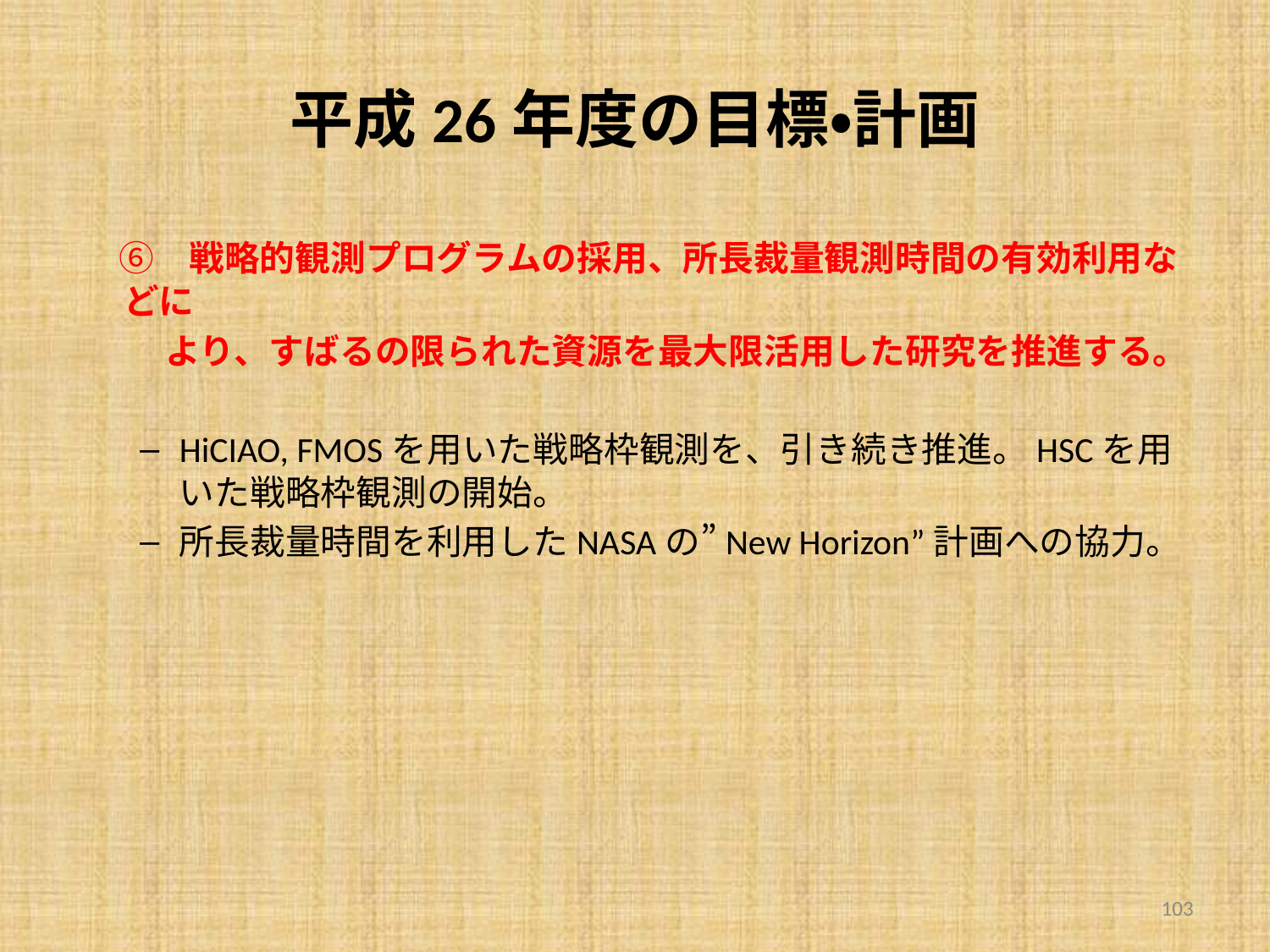

# 平成26年度の目標•計画
　⑥　戦略的観測プログラムの採用、所長裁量観測時間の有効利用などに
          より、すばるの限られた資源を最大限活用した研究を推進する。

HiCIAO, FMOSを用いた戦略枠観測を、引き続き推進。HSCを用いた戦略枠観測の開始。
所長裁量時間を利用したNASAの”New Horizon”計画への協力。

103